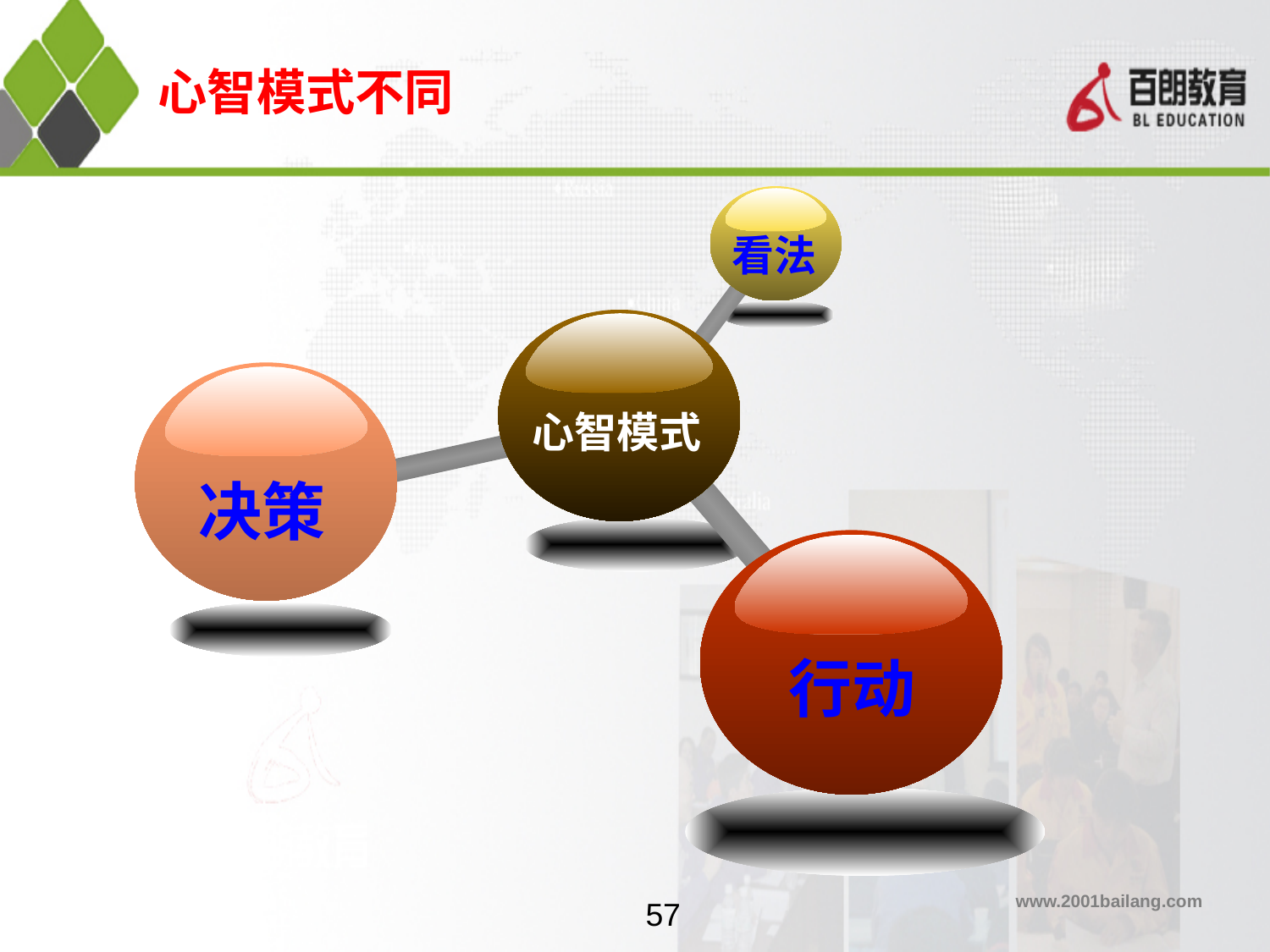

# 心智模式不同

看法

心智模式

决策

行动

57